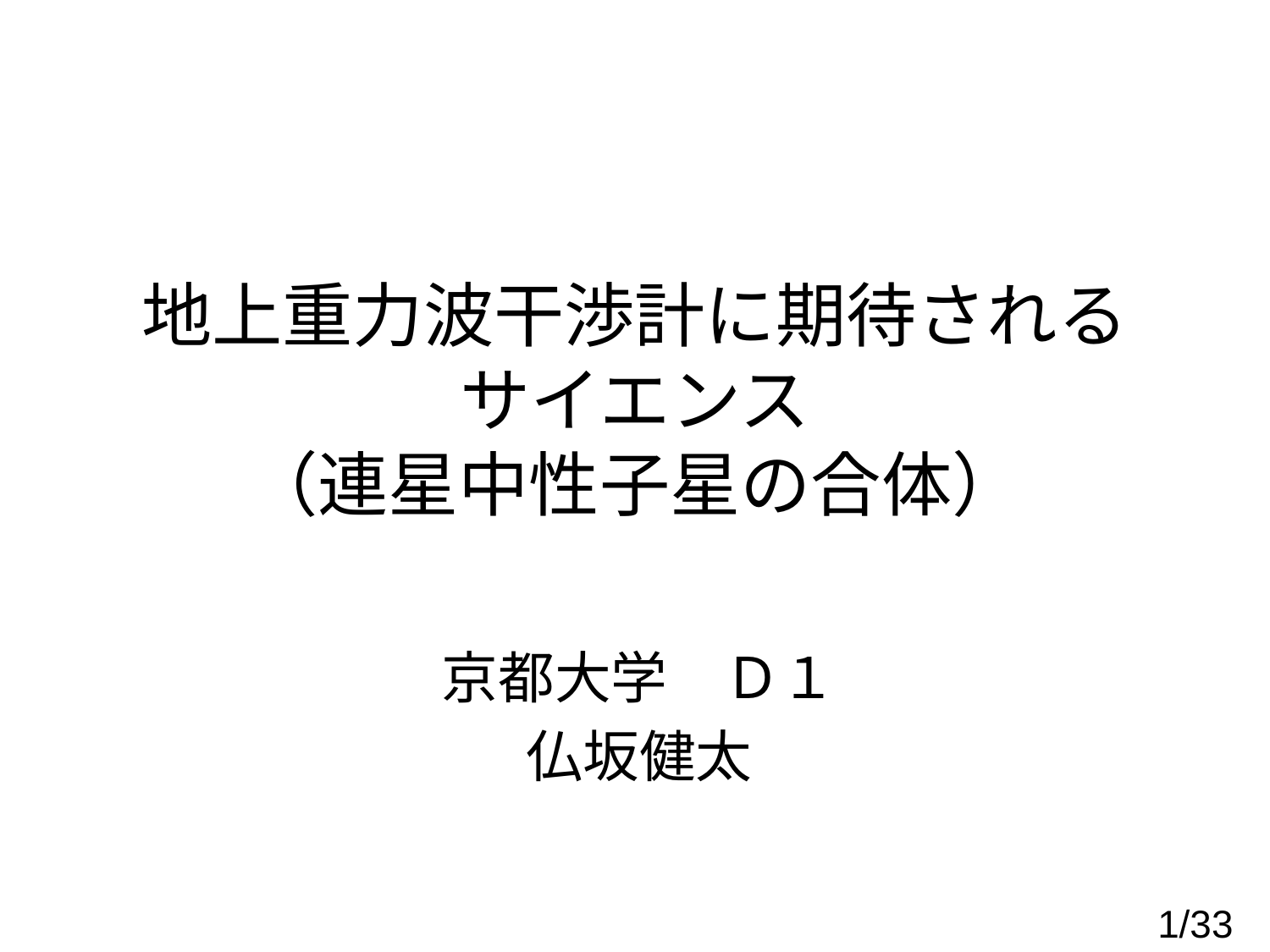

# 地上重力波干渉計に期待されるサイエンス （連星中性子星の合体）
京都大学　Ｄ１
仏坂健太
1/33